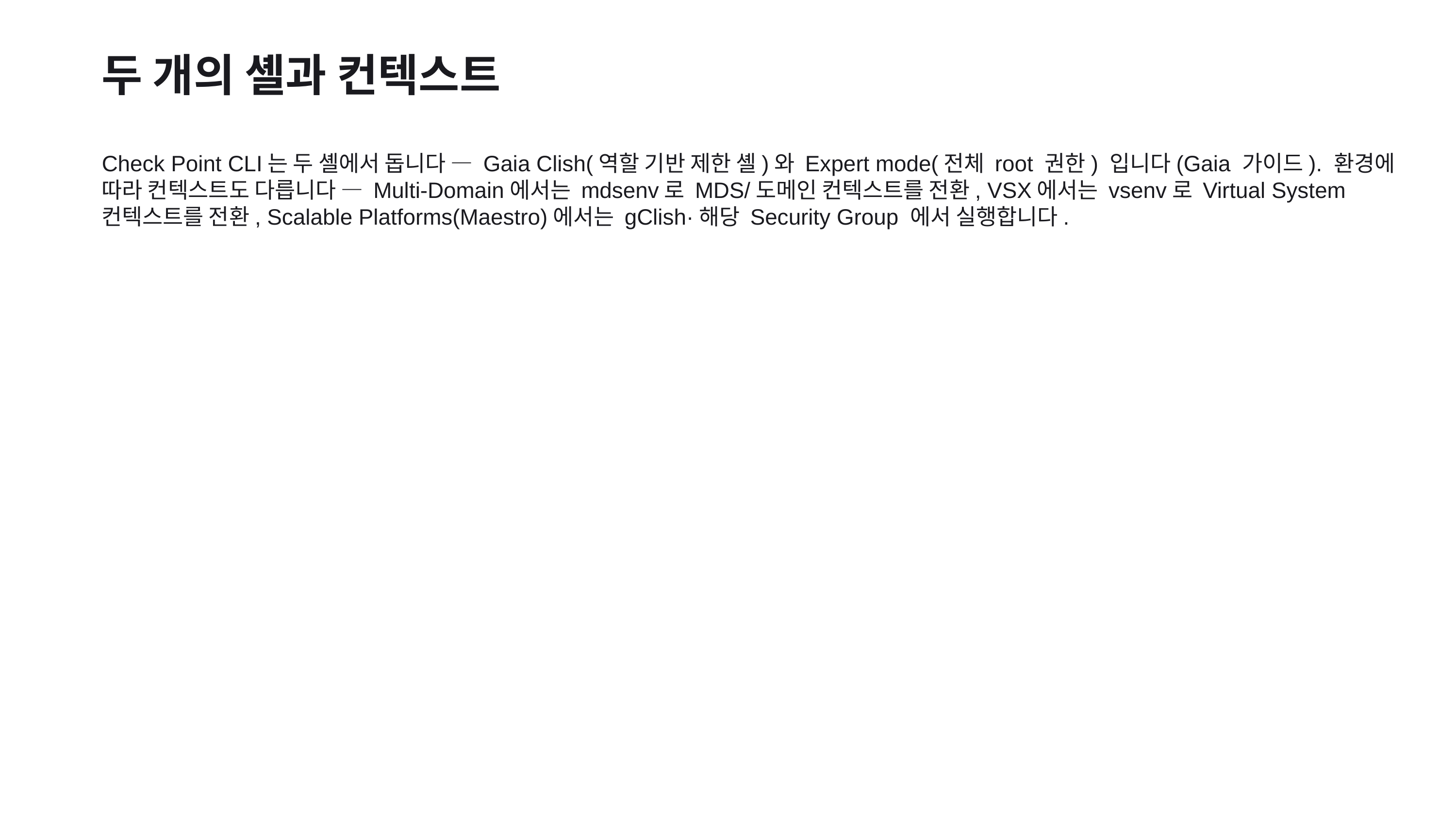

두 개의 셸과 컨텍스트
Check Point CLI는 두 셸에서 돕니다 — Gaia Clish(역할 기반 제한 셸)와 Expert mode(전체 root 권한) 입니다(Gaia 가이드). 환경에 따라 컨텍스트도 다릅니다 — Multi-Domain에서는 mdsenv로 MDS/도메인 컨텍스트를 전환, VSX에서는 vsenv로 Virtual System 컨텍스트를 전환, Scalable Platforms(Maestro)에서는 gClish·해당 Security Group 에서 실행합니다.